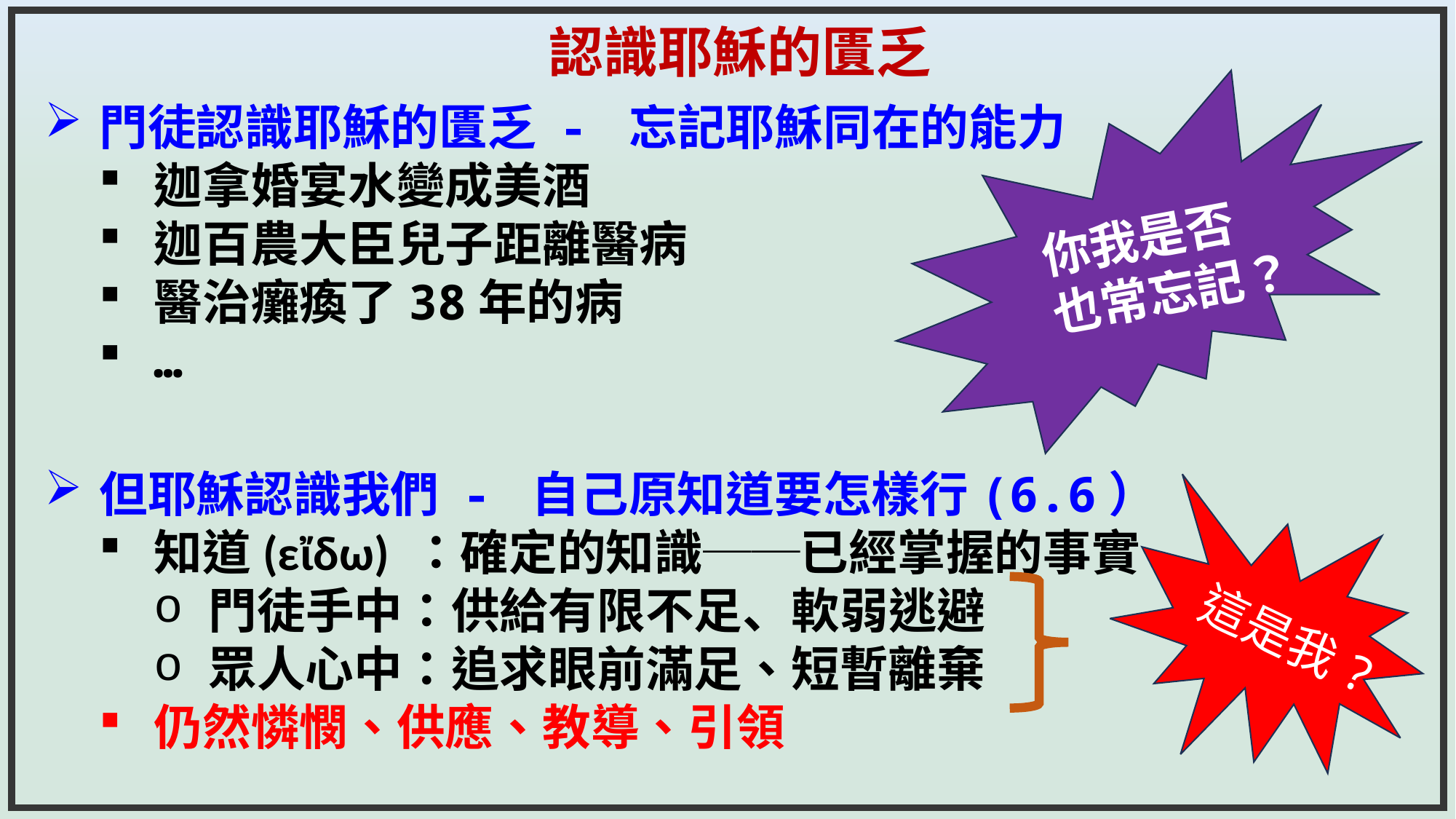

認識耶穌的匱乏

門徒認識耶穌的匱乏 - 忘記耶穌同在的能力
迦拿婚宴水變成美酒
迦百農大臣兒子距離醫病
醫治癱瘓了38年的病
…

但耶穌認識我們 - 自己原知道要怎樣行(6.6）
知道(εἴδω) ：確定的知識──已經掌握的事實
門徒手中：供給有限不足、軟弱逃避
眾人心中：追求眼前滿足、短暫離棄
仍然憐憫、供應、教導、引領

你我是否也常忘記？
這是我?